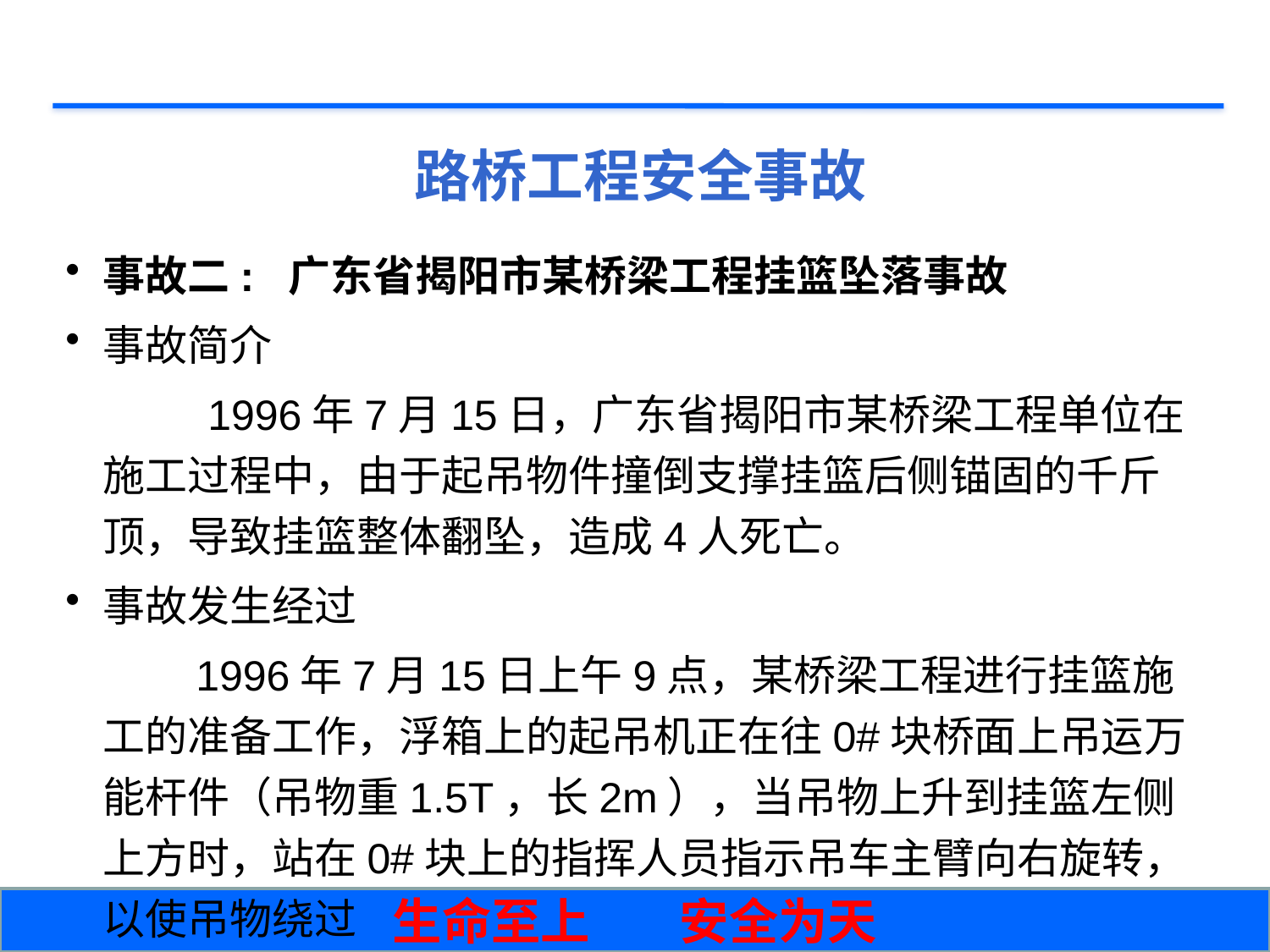

# 路桥工程安全事故
事故二:  广东省揭阳市某桥梁工程挂篮坠落事故
事故简介
            1996年7月15日，广东省揭阳市某桥梁工程单位在施工过程中，由于起吊物件撞倒支撑挂篮后侧锚固的千斤顶，导致挂篮整体翻坠，造成4人死亡。
事故发生经过
           1996年7月15日上午9点，某桥梁工程进行挂篮施工的准备工作，浮箱上的起吊机正在往0#块桥面上吊运万能杆件（吊物重1.5T，长2m），当吊物上升到挂篮左侧上方时，站在0#块上的指挥人员指示吊车主臂向右旋转，以使吊物绕过